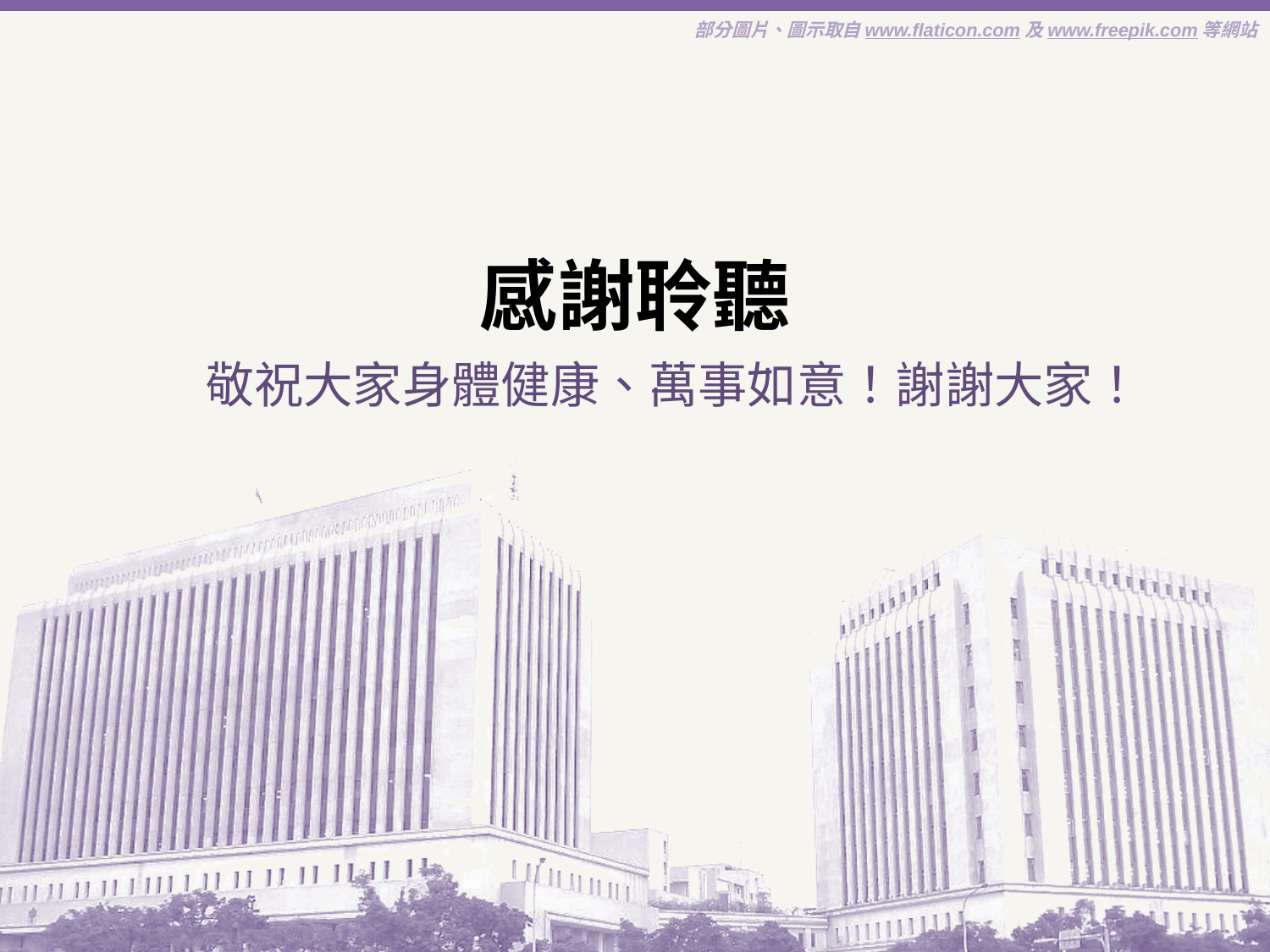

部分圖片、圖示取自www.flaticon.com及www.freepik.com等網站
# 感謝聆聽
敬祝大家身體健康、萬事如意！謝謝大家！